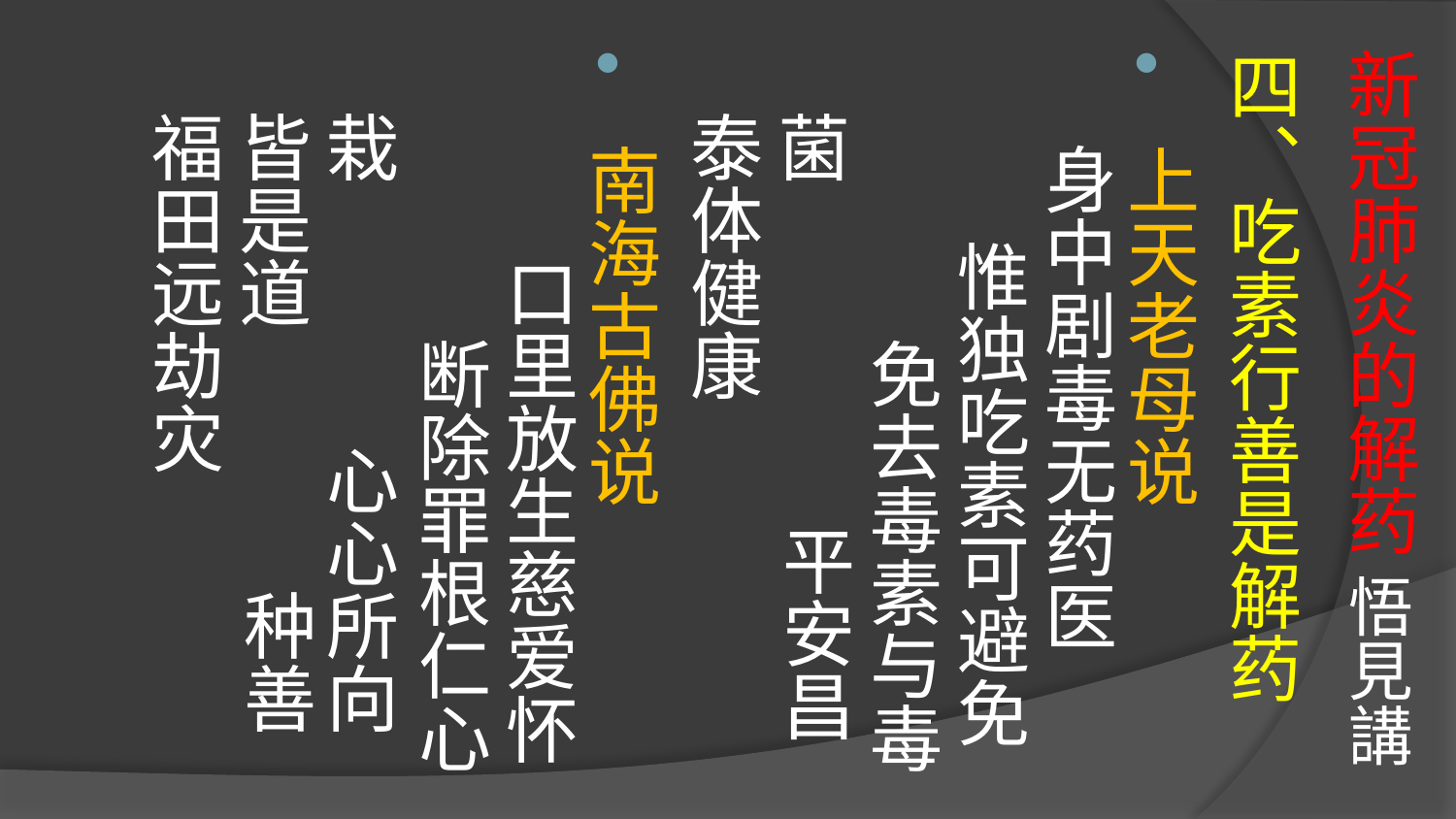

# 新冠肺炎的解药 悟見講
四、吃素行善是解药
 上天老母说                   身中剧毒无药医                 惟独吃素可避免                 免去毒素与毒菌                     平安昌泰体健康
 南海古佛说                          口里放生慈爱怀                断除罪根仁心栽                心心所向皆是道                种善福田远劫灾